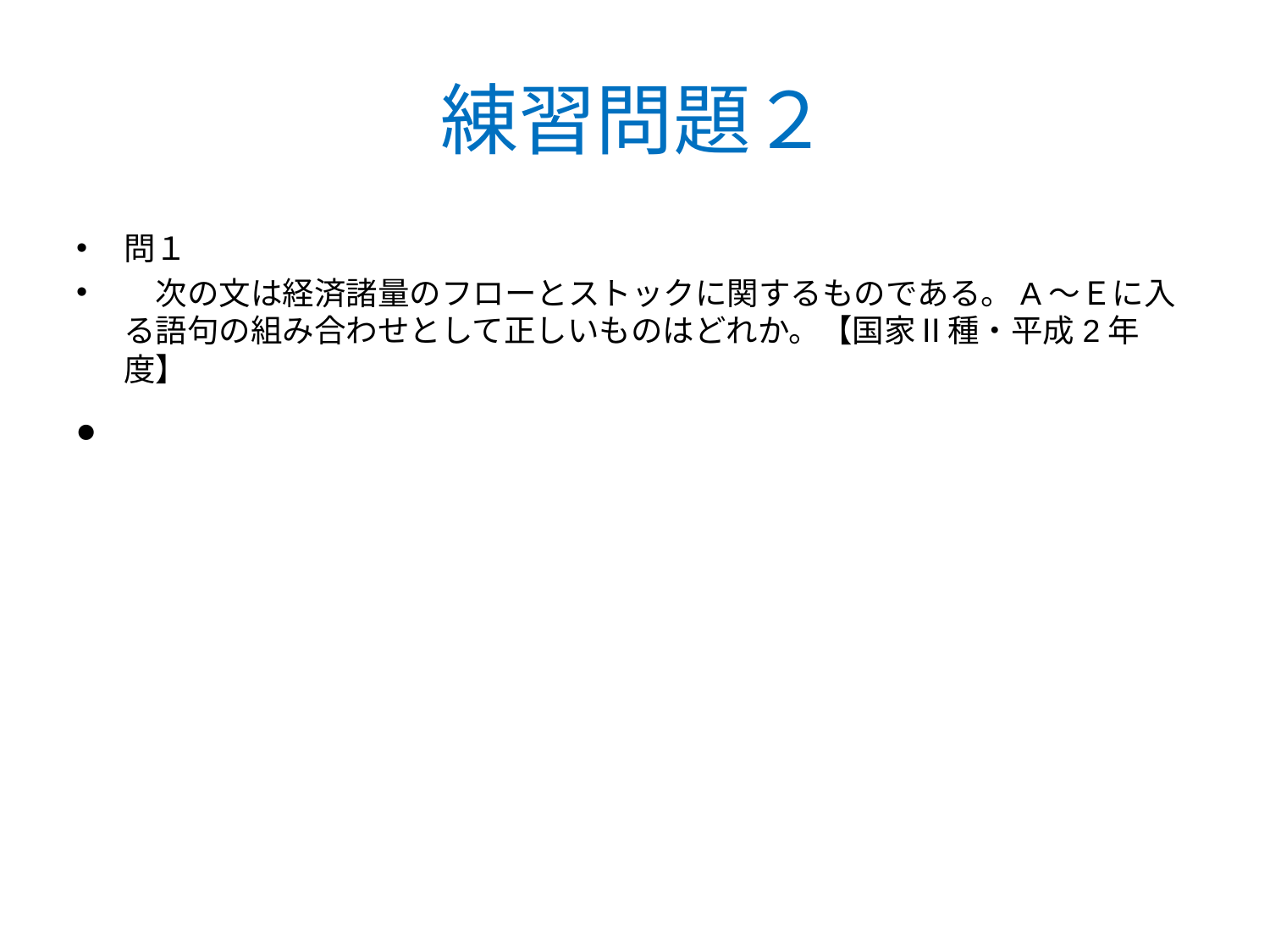

# 練習問題２
問１
　次の文は経済諸量のフローとストックに関するものである。A～Ｅに入る語句の組み合わせとして正しいものはどれか。【国家Ⅱ種・平成2年度】